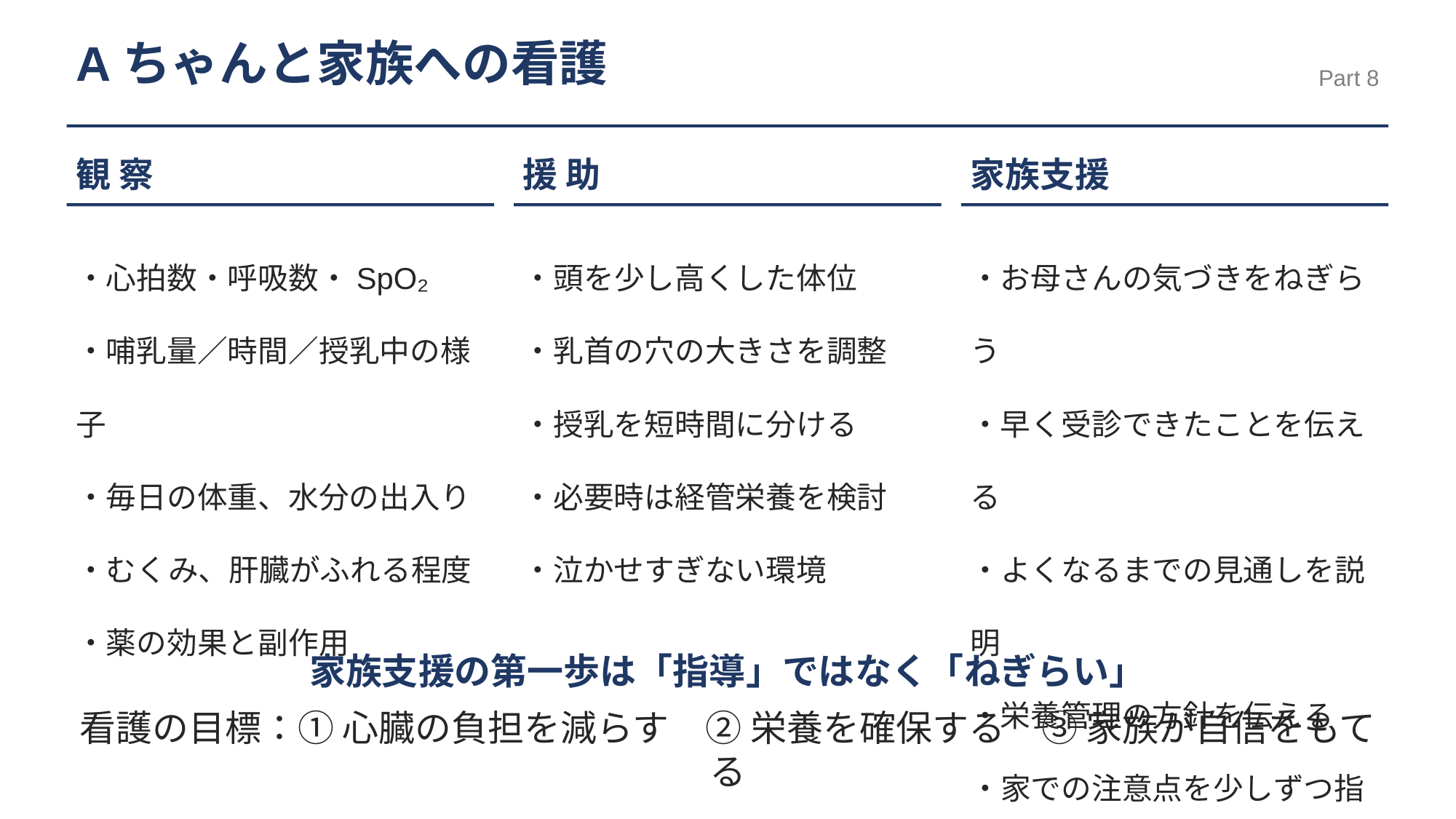

Aちゃんと家族への看護
Part 8

観 察
援 助
家族支援

・心拍数・呼吸数・SpO₂
・哺乳量／時間／授乳中の様子
・毎日の体重、水分の出入り
・むくみ、肝臓がふれる程度
・薬の効果と副作用
・頭を少し高くした体位
・乳首の穴の大きさを調整
・授乳を短時間に分ける
・必要時は経管栄養を検討
・泣かせすぎない環境
・お母さんの気づきをねぎらう
・早く受診できたことを伝える
・よくなるまでの見通しを説明
・栄養管理の方針を伝える
・家での注意点を少しずつ指導
家族支援の第一歩は「指導」ではなく「ねぎらい」
看護の目標：① 心臓の負担を減らす　② 栄養を確保する　③ 家族が自信をもてる